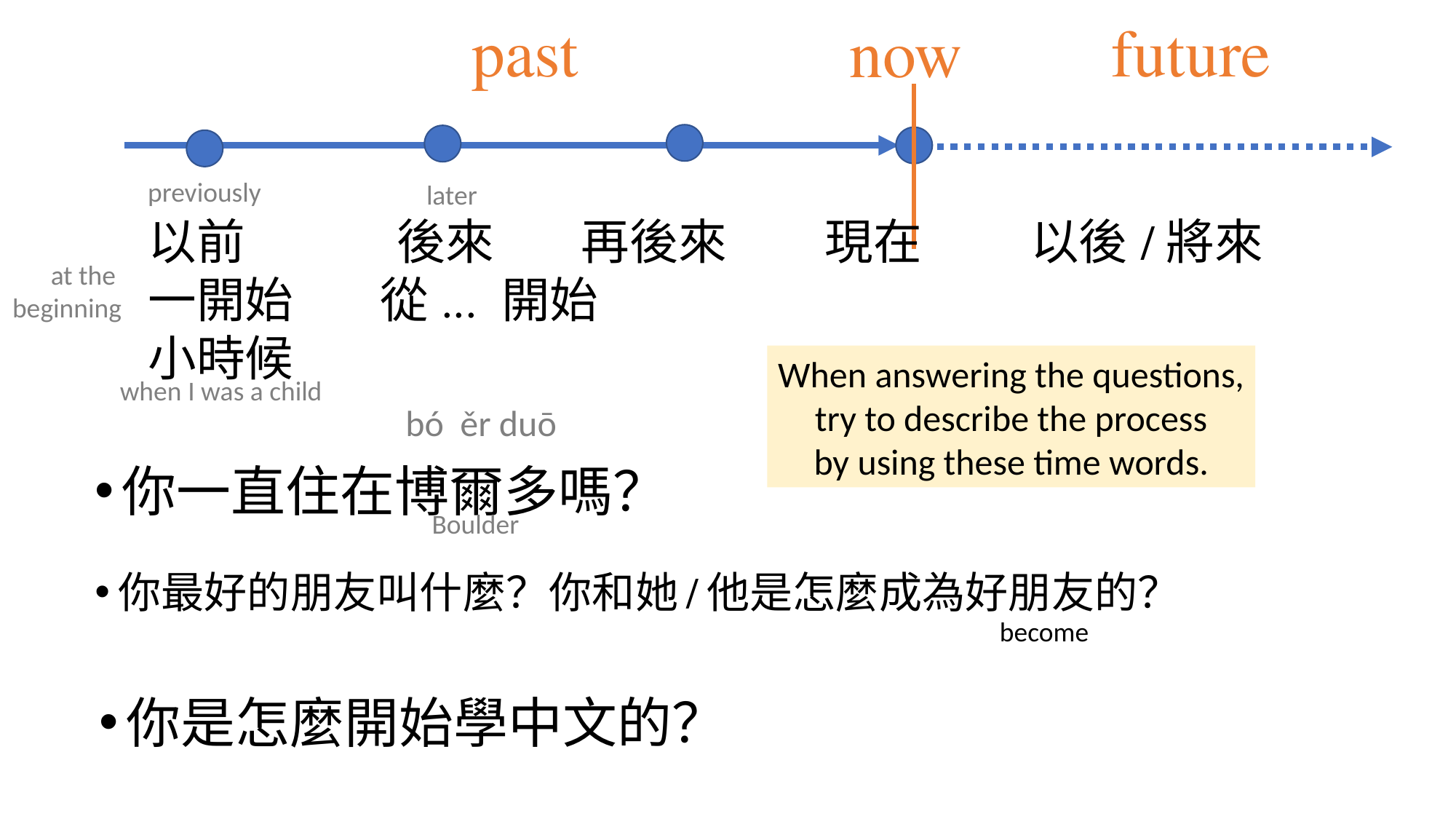

past
future
now

previously
later
以前              後來        再後來         現在          以後/將來
一開始        從... 開始
小時候

at the
beginning
When answering the questions,
 try to describe the process
by using these time words.
when I was a child
bó  ěr duō
你一直住在博爾多嗎？
Boulder
你最好的朋友叫什麼？你和她/他是怎麼成為好朋友的？
become
你是怎麼開始學中文的？